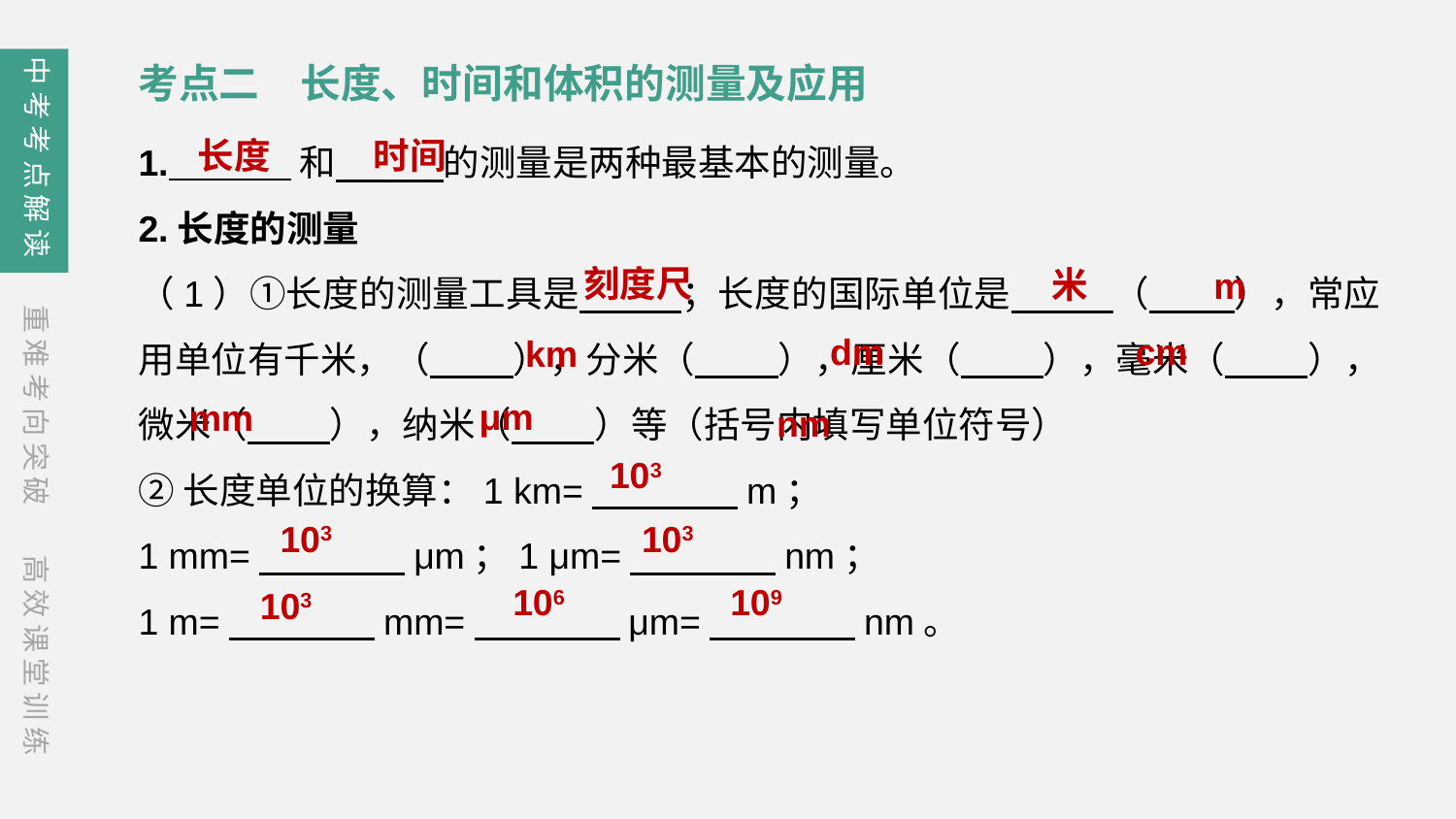

中考考点解读

考点二　长度、时间和体积的测量及应用
长度
时间
1.            和             的测量是两种最基本的测量。
2.长度的测量
（1）①长度的测量工具是            ；长度的国际单位是            （          ），常应用单位有千米，（          ），分米（          ），厘米（          ），毫米（          ），微米（          ），纳米（          ）等（括号内填写单位符号）
②长度单位的换算：1 km=　　　　m；
1 mm=　　　　μm；1 μm=　　　　nm；
1 m=　　　　mm=　　　　μm=　　　　nm。
刻度尺
米
m
重难考向突破
dm
cm
km
μm
mm
nm
103
103
103
高效课堂训练
106
109
103